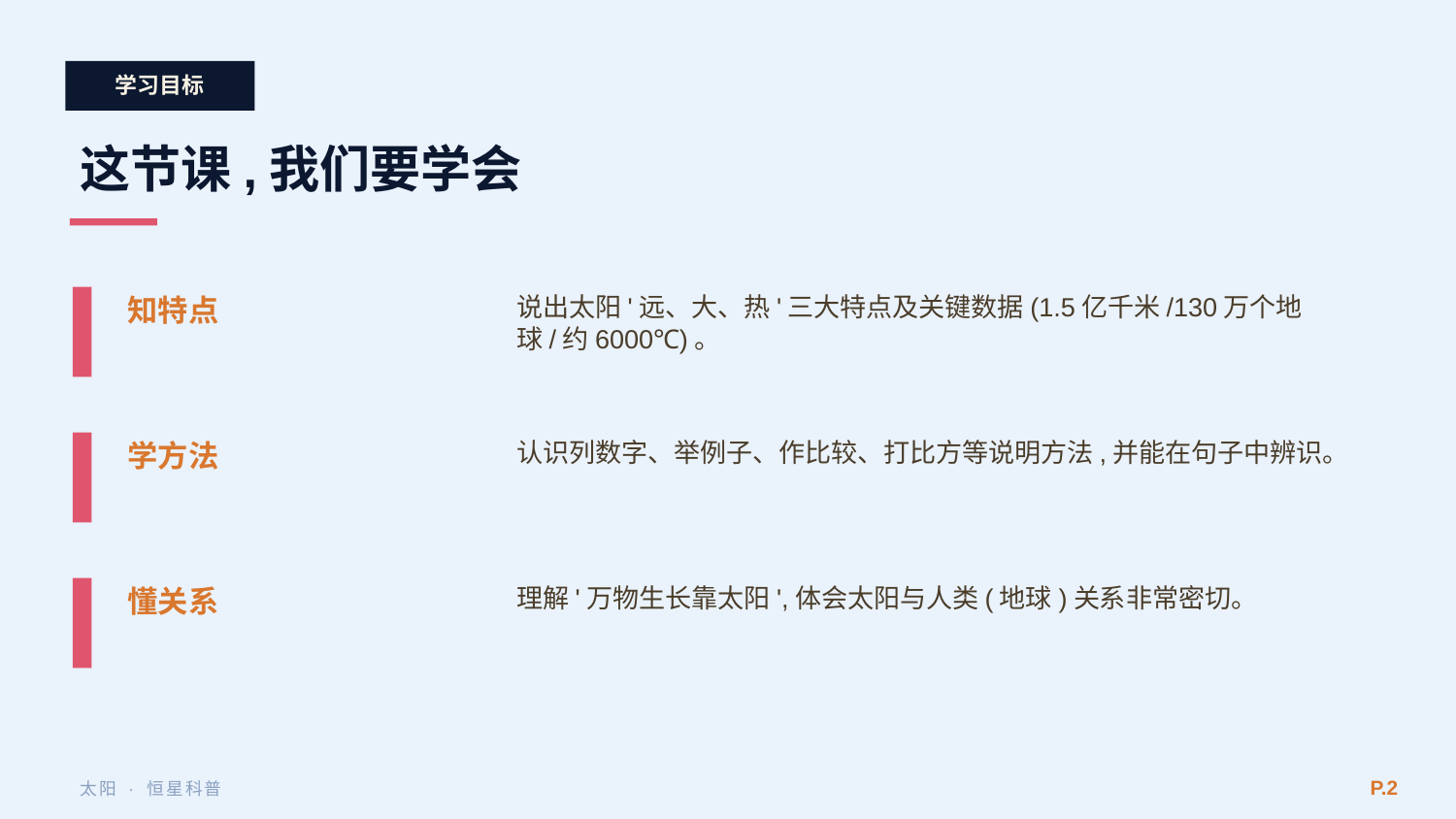

学习目标

这节课,我们要学会

知特点
说出太阳'远、大、热'三大特点及关键数据(1.5亿千米/130万个地球/约6000℃)。

学方法
认识列数字、举例子、作比较、打比方等说明方法,并能在句子中辨识。

懂关系
理解'万物生长靠太阳',体会太阳与人类(地球)关系非常密切。

P.2
太阳 · 恒星科普